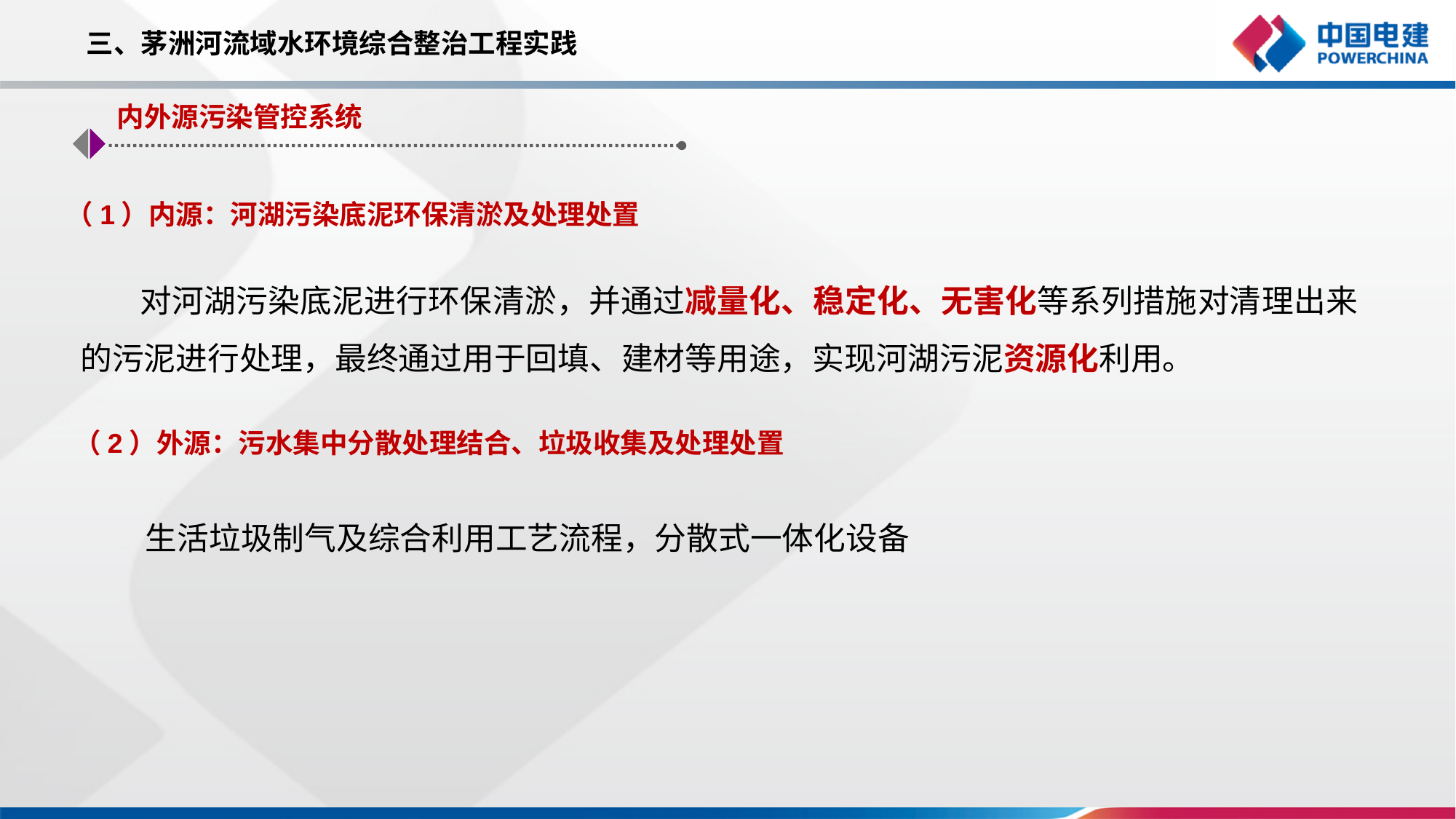

三、茅洲河流域水环境综合整治工程实践
内外源污染管控系统

（1）内源：河湖污染底泥环保清淤及处理处置
       对河湖污染底泥进行环保清淤，并通过减量化、稳定化、无害化等系列措施对清理出来的污泥进行处理，最终通过用于回填、建材等用途，实现河湖污泥资源化利用。
（2）外源：污水集中分散处理结合、垃圾收集及处理处置

生活垃圾制气及综合利用工艺流程，分散式一体化设备